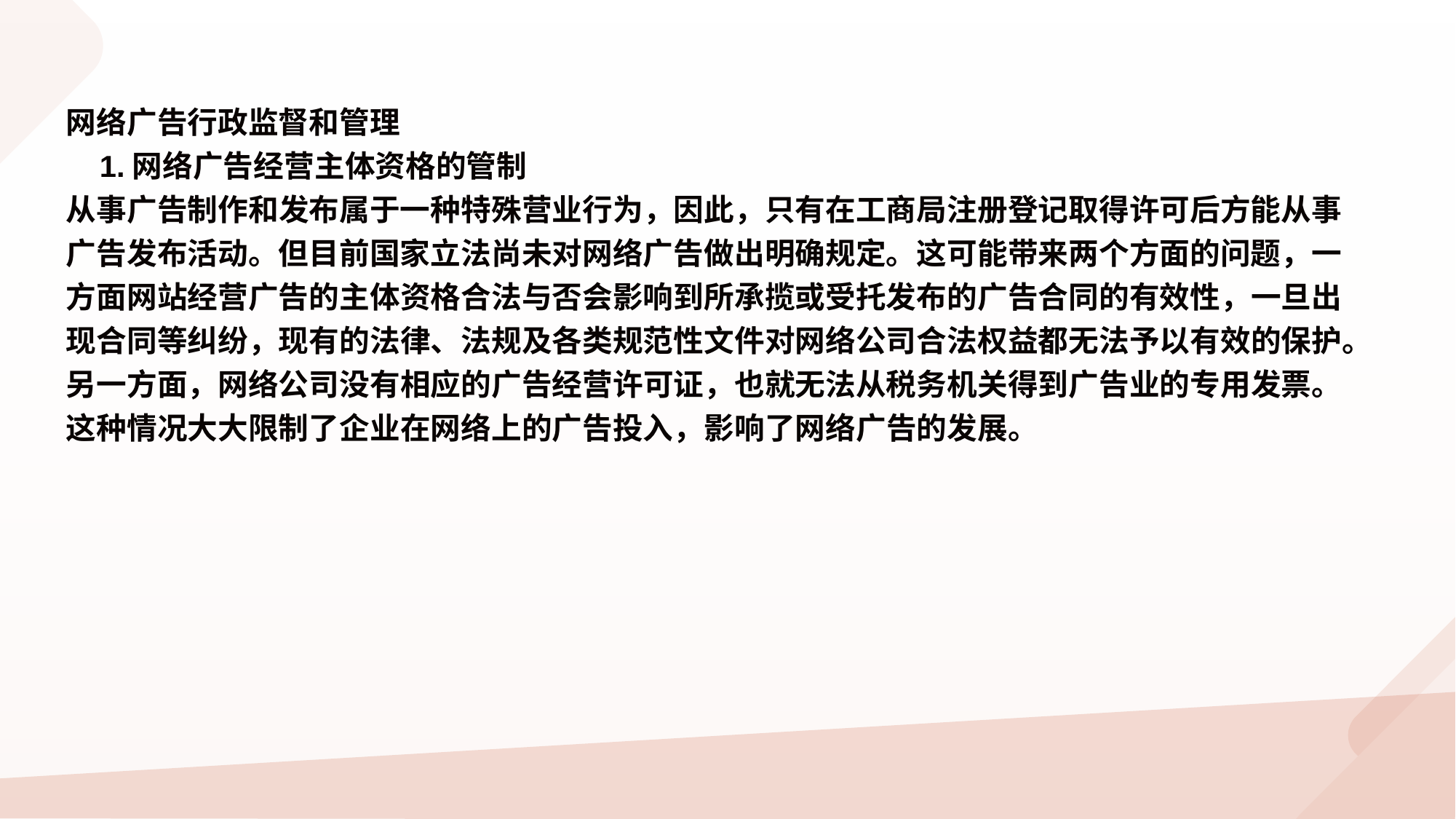

网络广告行政监督和管理
    1.网络广告经营主体资格的管制
从事广告制作和发布属于一种特殊营业行为，因此，只有在工商局注册登记取得许可后方能从事广告发布活动。但目前国家立法尚未对网络广告做出明确规定。这可能带来两个方面的问题，一方面网站经营广告的主体资格合法与否会影响到所承揽或受托发布的广告合同的有效性，一旦出现合同等纠纷，现有的法律、法规及各类规范性文件对网络公司合法权益都无法予以有效的保护。另一方面，网络公司没有相应的广告经营许可证，也就无法从税务机关得到广告业的专用发票。这种情况大大限制了企业在网络上的广告投入，影响了网络广告的发展。